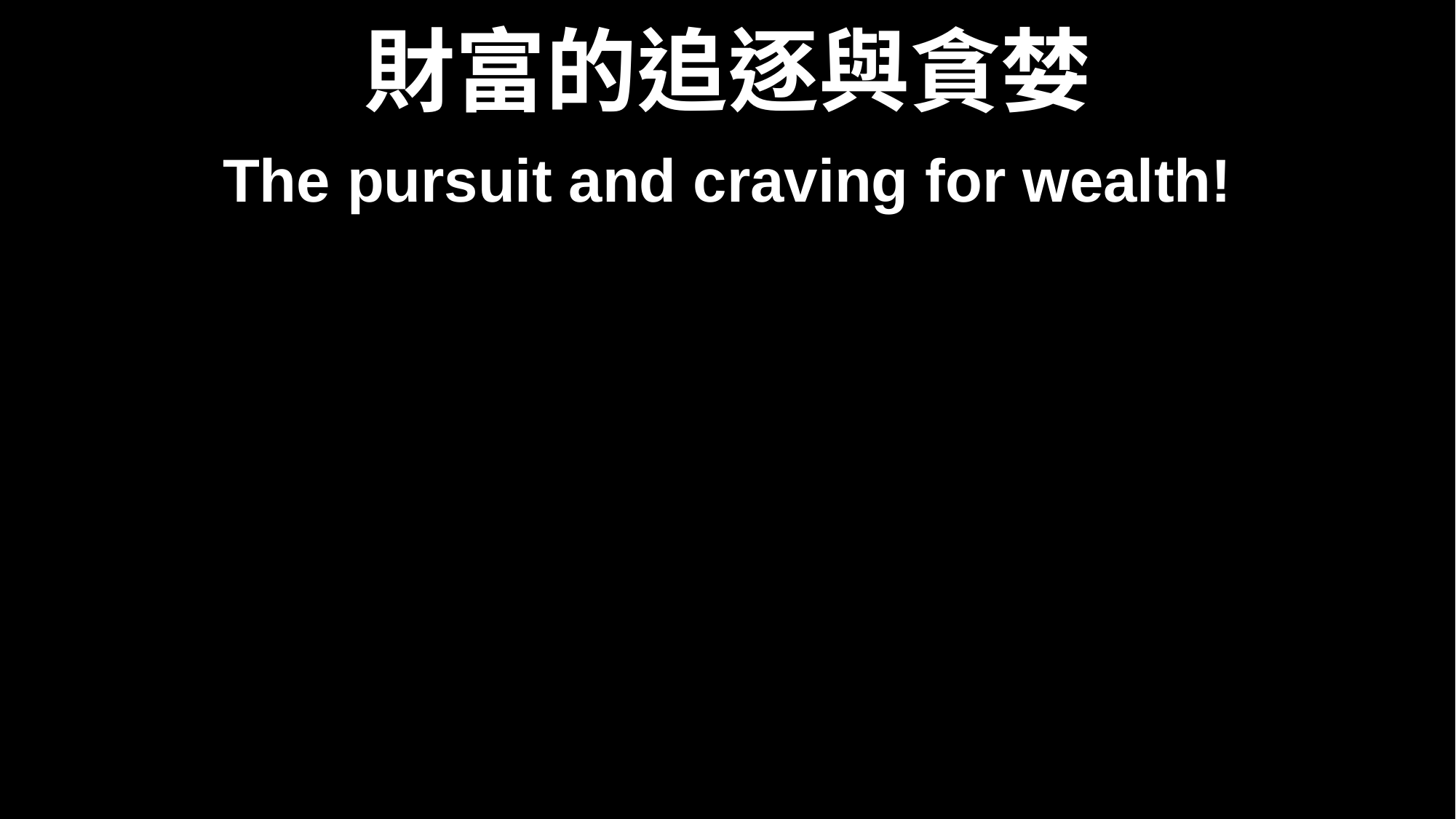

# 財富的追逐與貪婪
The pursuit and craving for wealth!